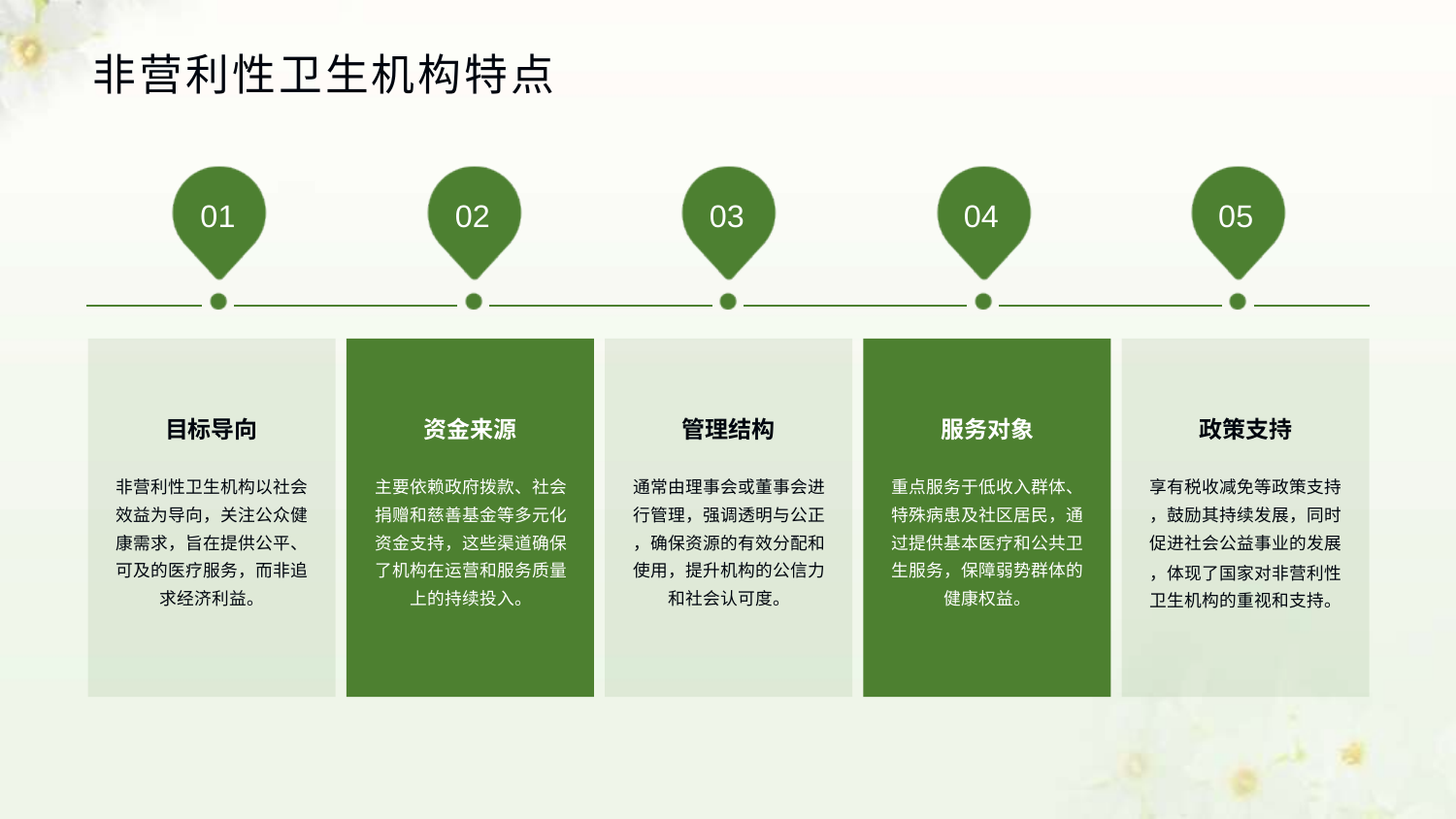

# 非营利性卫生机构特点

01
02
03
04
05

目标导向
资金来源
管理结构
服务对象
政策支持
非营利性卫生机构以社会 效益为导向，关注公众健 康需求，旨在提供公平、 可及的医疗服务，而非追 求经济利益。
主要依赖政府拨款、社会 捐赠和慈善基金等多元化 资金支持，这些渠道确保 了机构在运营和服务质量 上的持续投入。
通常由理事会或董事会进 行管理，强调透明与公正
，确保资源的有效分配和 使用，提升机构的公信力
和社会认可度。
重点服务于低收入群体、 特殊病患及社区居民，通 过提供基本医疗和公共卫 生服务，保障弱势群体的 健康权益。
享有税收减免等政策支持
，鼓励其持续发展，同时 促进社会公益事业的发展
，体现了国家对非营利性 卫生机构的重视和支持。